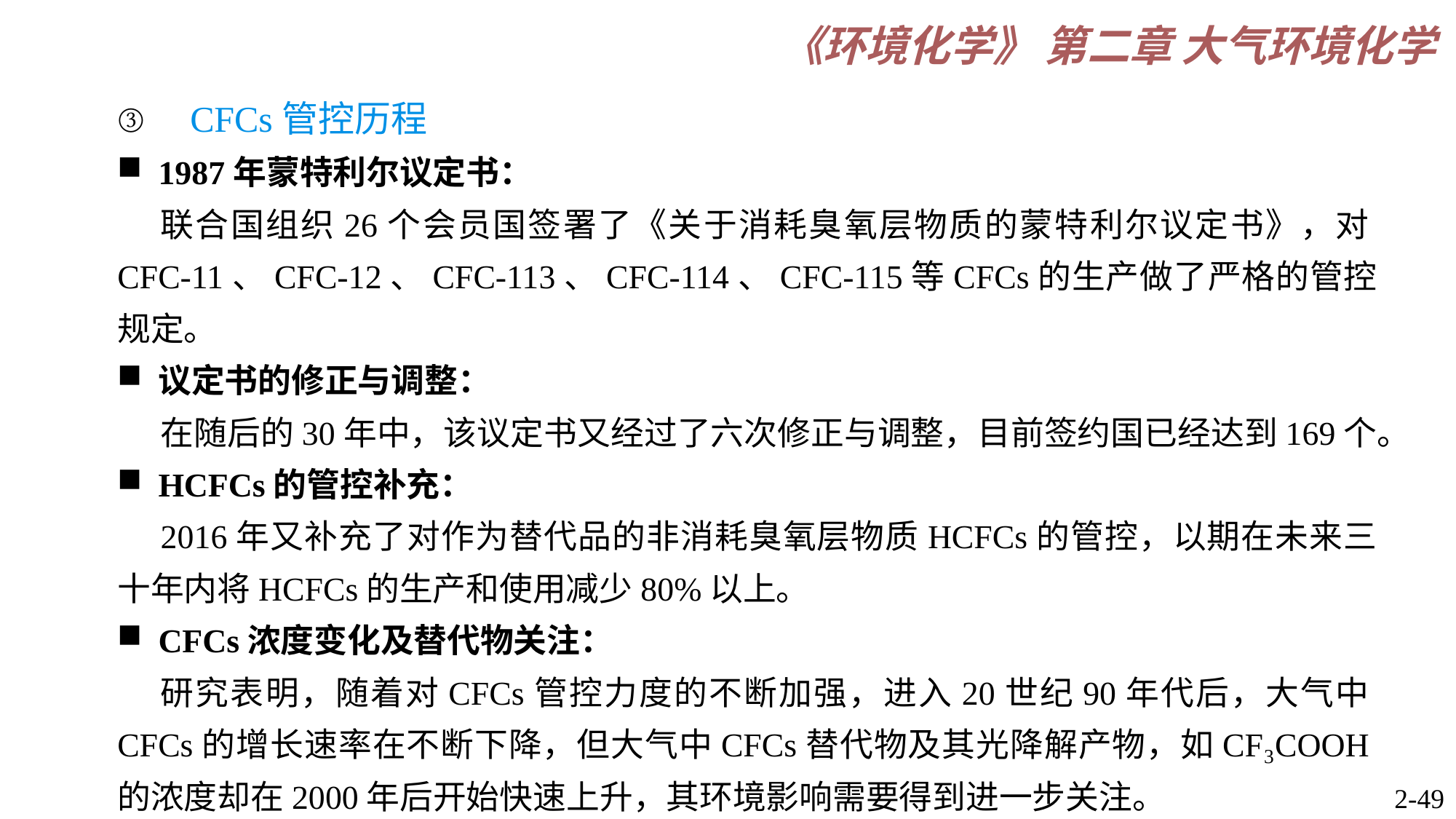

CFCs管控历程
1987年蒙特利尔议定书：
联合国组织26个会员国签署了《关于消耗臭氧层物质的蒙特利尔议定书》，对CFC-11、CFC-12、CFC-113、CFC-114、CFC-115等CFCs的生产做了严格的管控规定。
议定书的修正与调整：
在随后的30年中，该议定书又经过了六次修正与调整，目前签约国已经达到169个。
HCFCs的管控补充：
2016年又补充了对作为替代品的非消耗臭氧层物质HCFCs的管控，以期在未来三十年内将HCFCs的生产和使用减少80%以上。
CFCs浓度变化及替代物关注：
研究表明，随着对CFCs管控力度的不断加强，进入20世纪90年代后，大气中CFCs的增长速率在不断下降，但大气中CFCs替代物及其光降解产物，如CF₃COOH的浓度却在2000年后开始快速上升，其环境影响需要得到进一步关注。

2-49